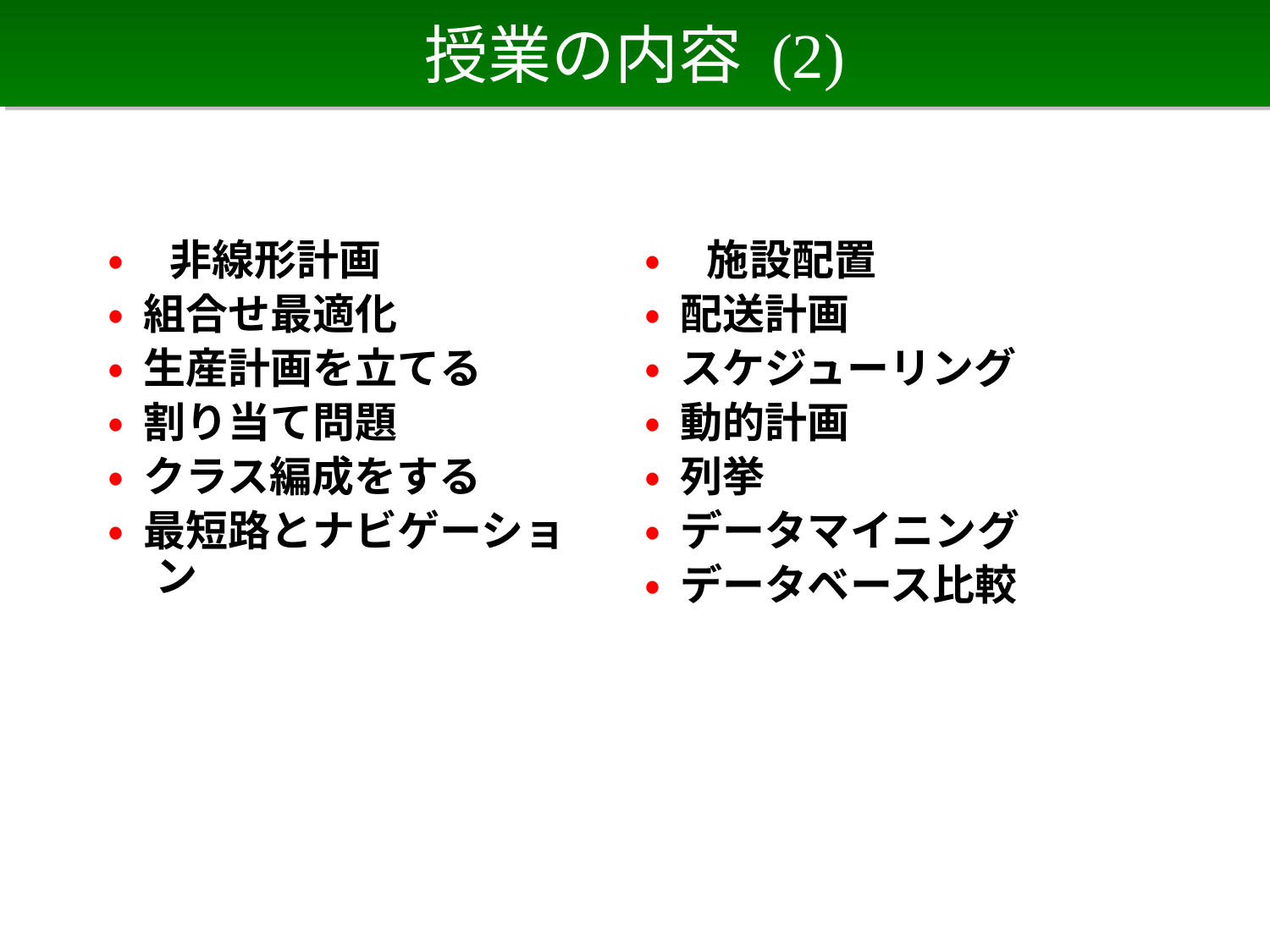

# 授業の内容 (2)
• 非線形計画
• 組合せ最適化
• 生産計画を立てる
• 割り当て問題
• クラス編成をする
• 最短路とナビゲーション

• 施設配置
• 配送計画
• スケジューリング
• 動的計画
• 列挙
• データマイニング
• データベース比較